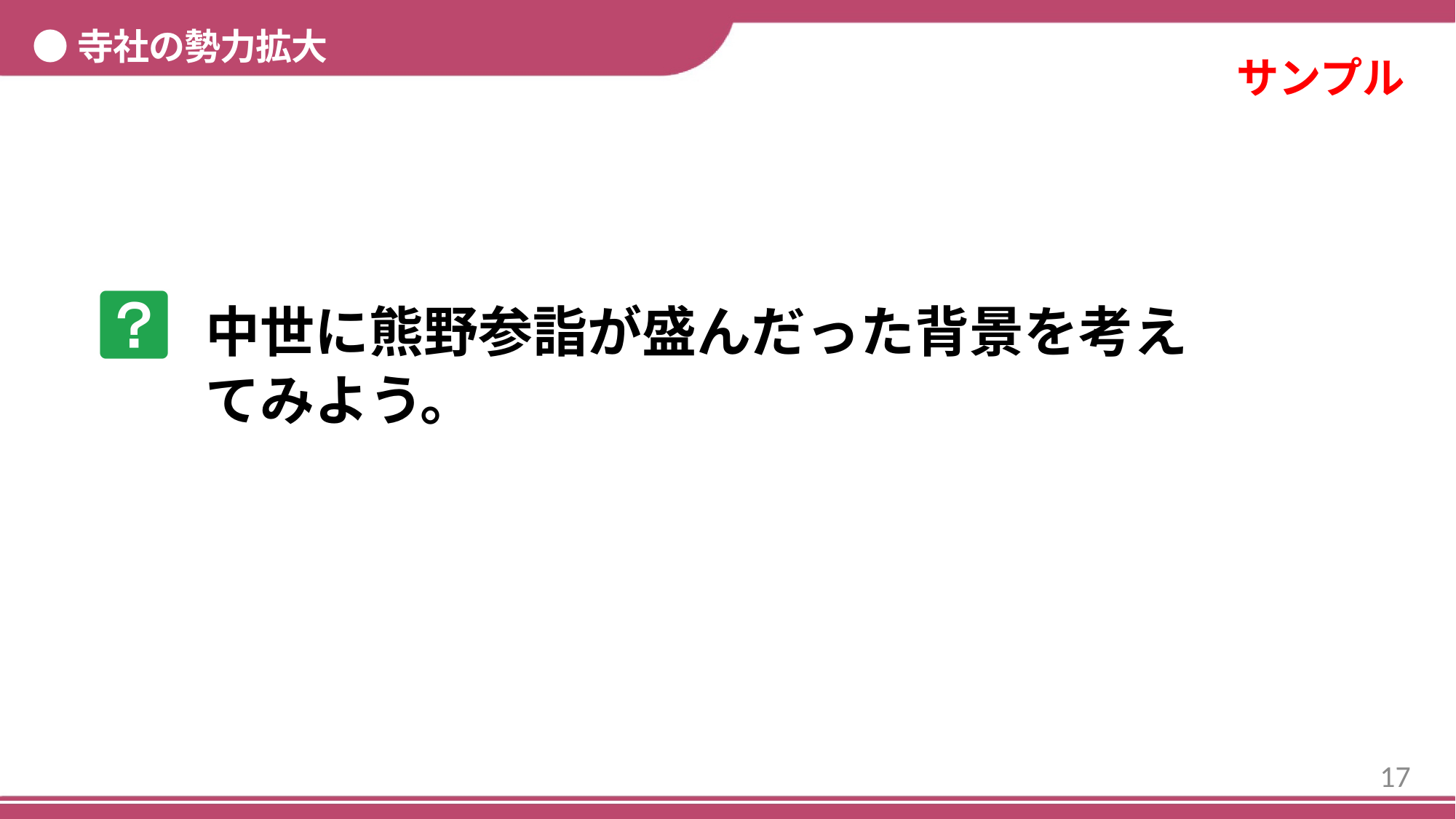

●寺社の勢力拡大
サンプル
中世に熊野参詣が盛んだった背景を考えてみよう。